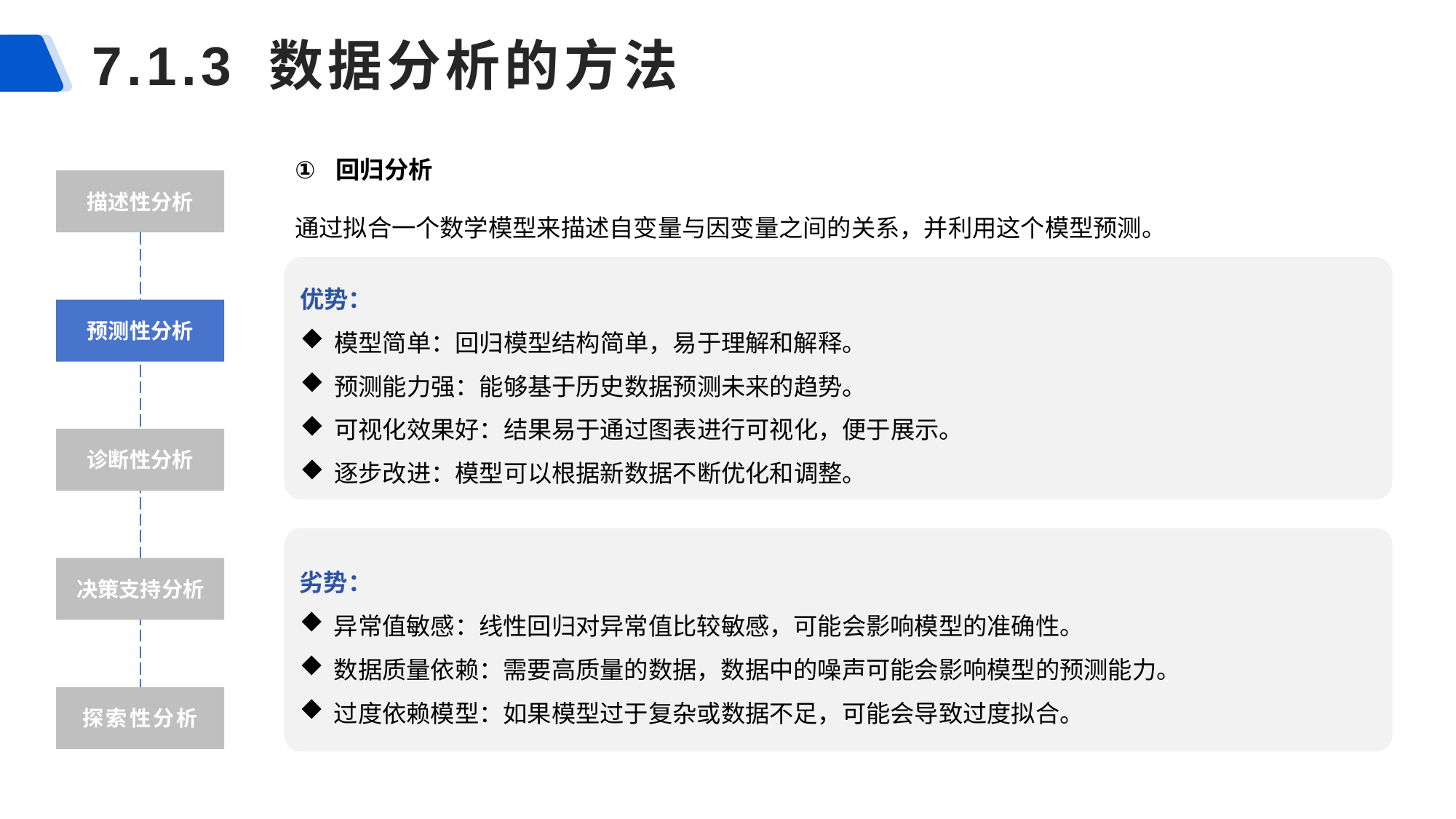

# 7.1.3 数据分析的方法
回归分析
通过拟合一个数学模型来描述自变量与因变量之间的关系，并利用这个模型预测。
描述性分析
优势：
模型简单：回归模型结构简单，易于理解和解释。
预测能力强：能够基于历史数据预测未来的趋势。
可视化效果好：结果易于通过图表进行可视化，便于展示。
逐步改进：模型可以根据新数据不断优化和调整。
预测性分析
诊断性分析
劣势：
异常值敏感：线性回归对异常值比较敏感，可能会影响模型的准确性。
数据质量依赖：需要高质量的数据，数据中的噪声可能会影响模型的预测能力。
过度依赖模型：如果模型过于复杂或数据不足，可能会导致过度拟合。
决策支持分析
探索性分析